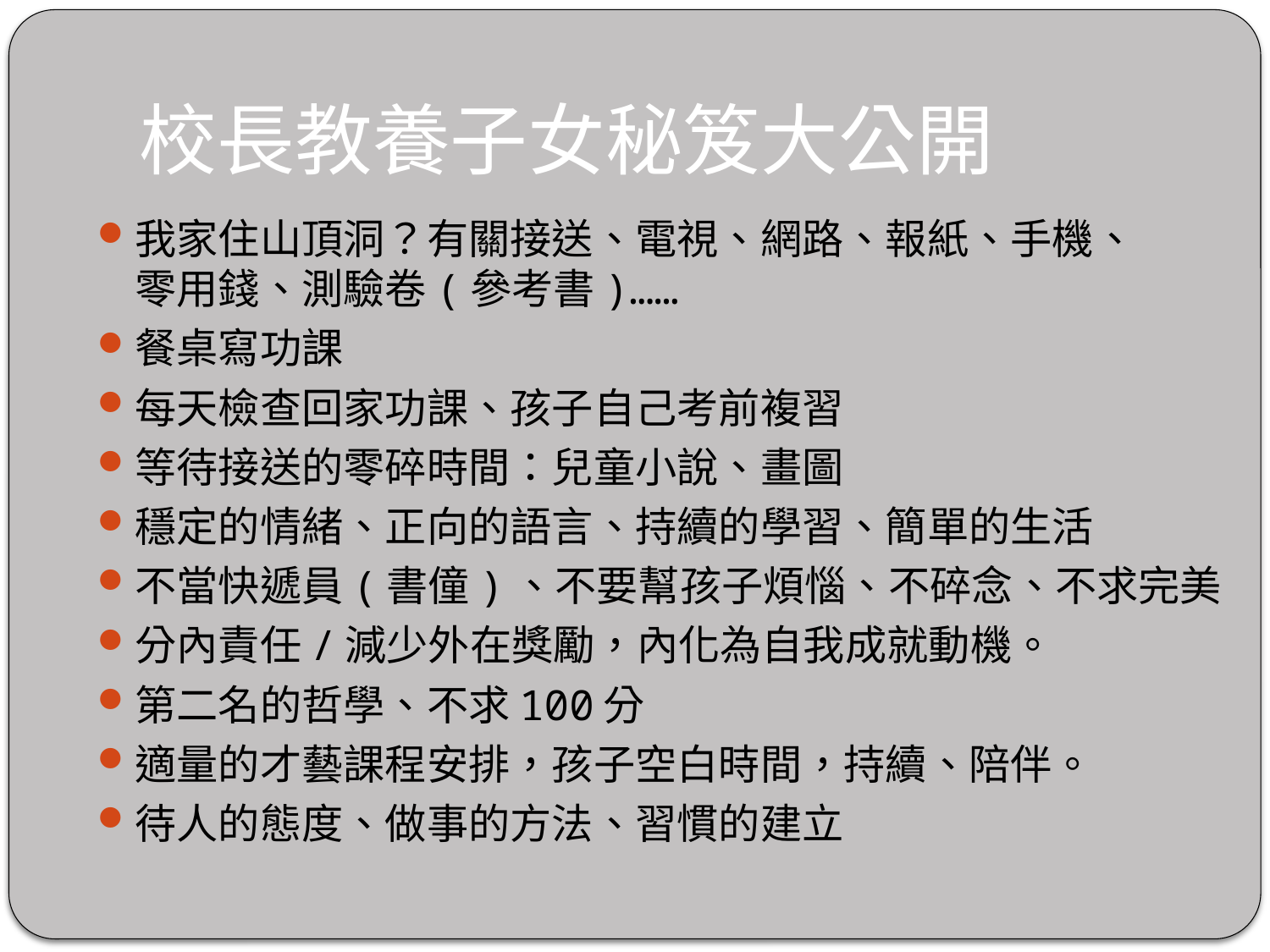

# 校長教養子女秘笈大公開
我家住山頂洞？有關接送、電視、網路、報紙、手機、
零用錢、測驗卷(參考書)……
餐桌寫功課
每天檢查回家功課、孩子自己考前複習
等待接送的零碎時間：兒童小說、畫圖
穩定的情緒、正向的語言、持續的學習、簡單的生活
不當快遞員(書僮)、不要幫孩子煩惱、不碎念、不求完美
分內責任/減少外在獎勵，內化為自我成就動機。
第二名的哲學、不求100分
適量的才藝課程安排，孩子空白時間，持續、陪伴。
待人的態度、做事的方法、習慣的建立